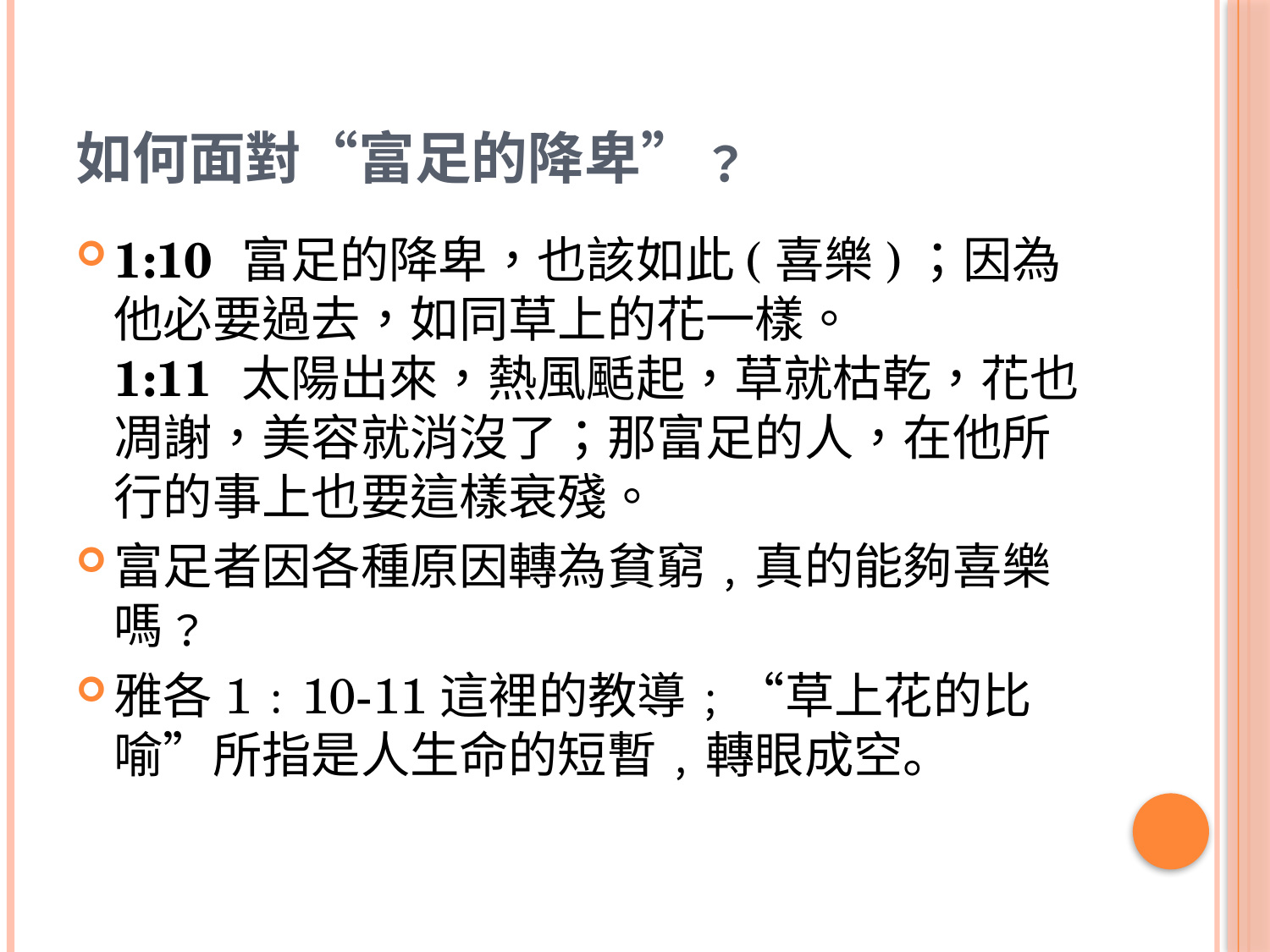

# 如何面對“富足的降卑”﹖
1:10 富足的降卑，也該如此(喜樂)；因為他必要過去，如同草上的花一樣。
1:11 太陽出來，熱風颳起，草就枯乾，花也凋謝，美容就消沒了；那富足的人，在他所行的事上也要這樣衰殘。
富足者因各種原因轉為貧窮﹐真的能夠喜樂嗎﹖
雅各1﹕10-11這裡的教導﹔“草上花的比喻”所指是人生命的短暫﹐轉眼成空。